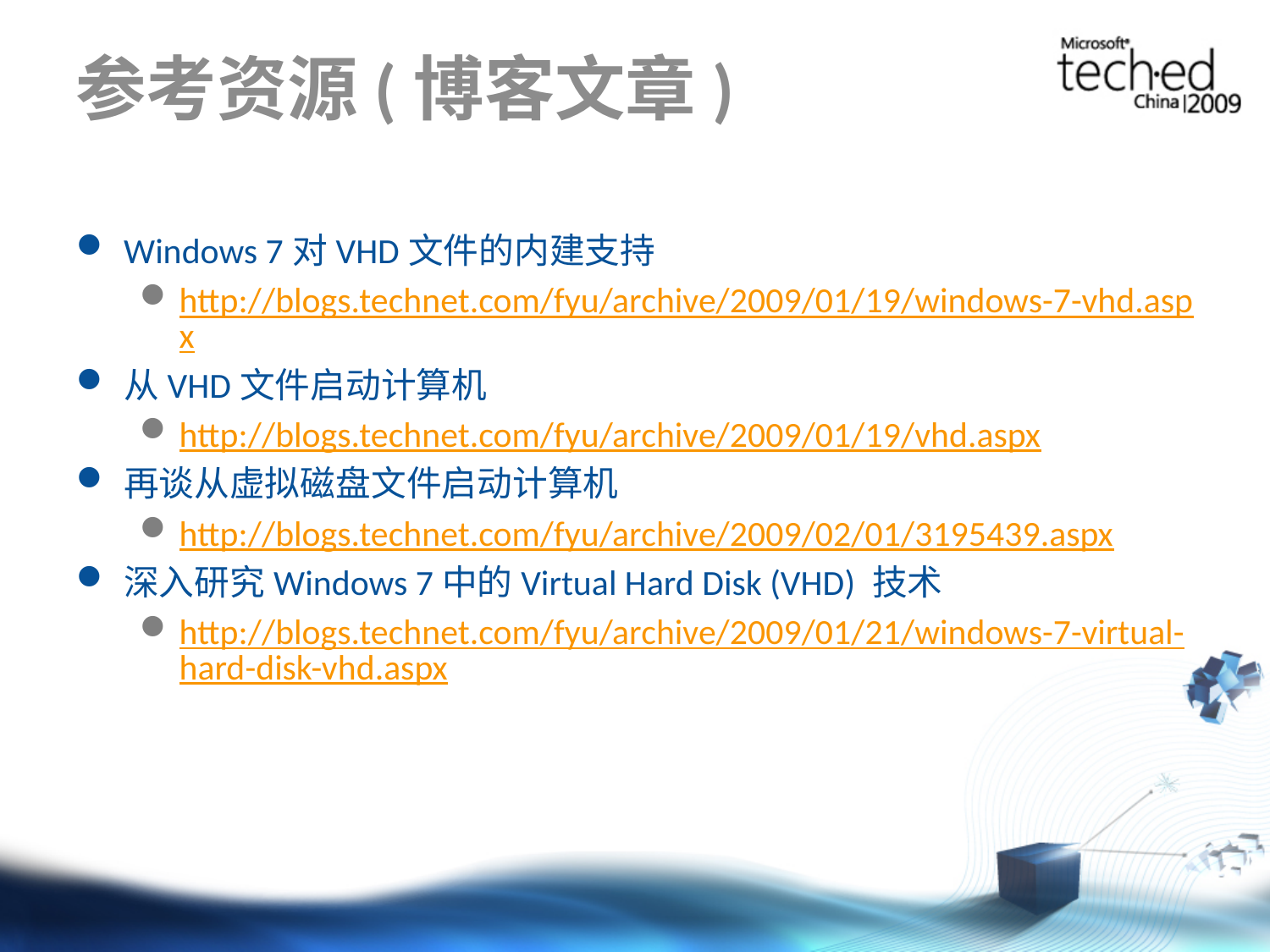

# 参考资源(博客文章)
Windows 7对VHD文件的内建支持
http://blogs.technet.com/fyu/archive/2009/01/19/windows-7-vhd.aspx
从VHD文件启动计算机
http://blogs.technet.com/fyu/archive/2009/01/19/vhd.aspx
再谈从虚拟磁盘文件启动计算机
http://blogs.technet.com/fyu/archive/2009/02/01/3195439.aspx
深入研究Windows 7中的Virtual Hard Disk (VHD) 技术
http://blogs.technet.com/fyu/archive/2009/01/21/windows-7-virtual-hard-disk-vhd.aspx